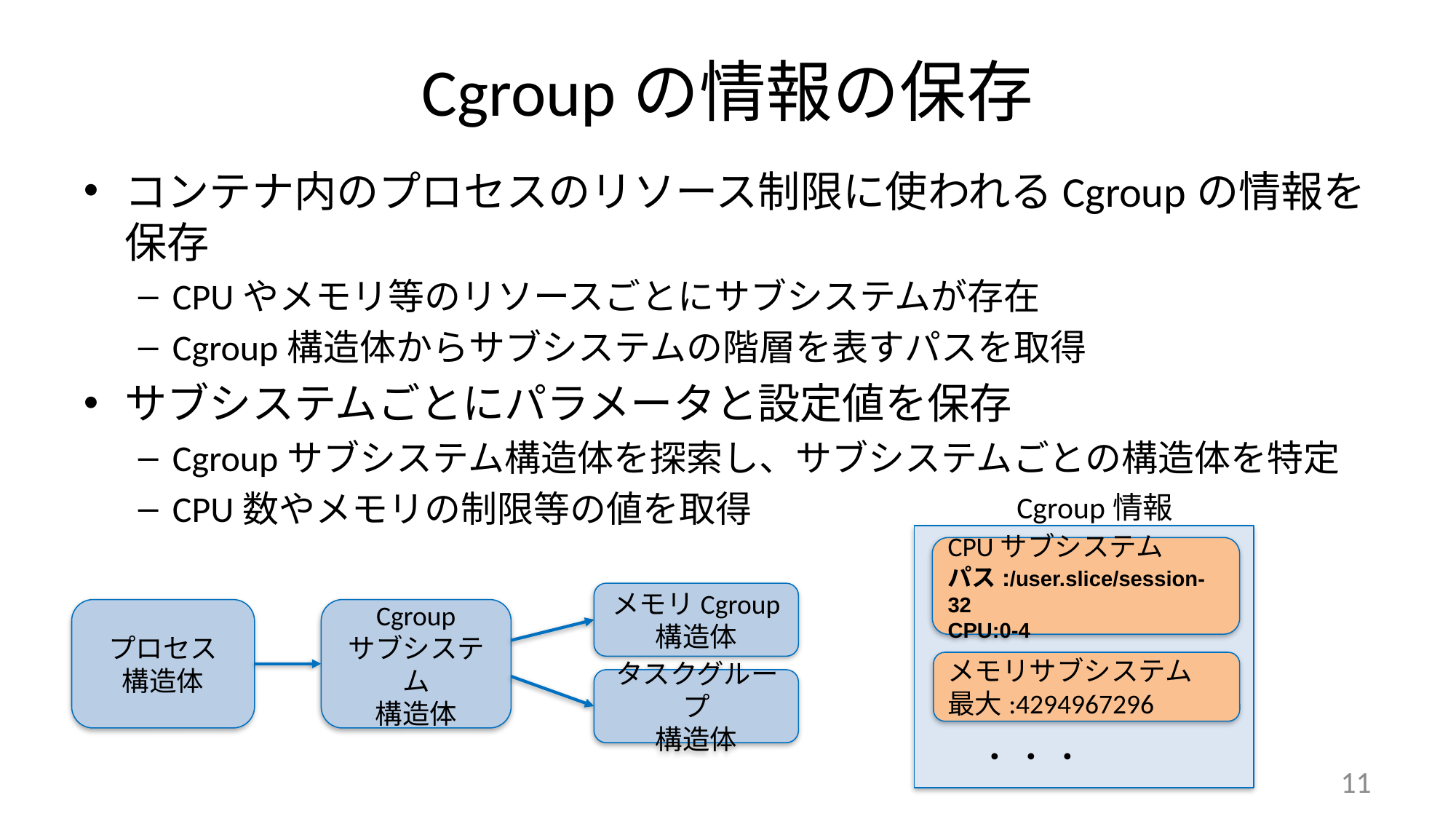

# Cgroupの情報の保存
コンテナ内のプロセスのリソース制限に使われるCgroupの情報を保存
CPUやメモリ等のリソースごとにサブシステムが存在
Cgroup構造体からサブシステムの階層を表すパスを取得
サブシステムごとにパラメータと設定値を保存
Cgroupサブシステム構造体を探索し、サブシステムごとの構造体を特定
CPU数やメモリの制限等の値を取得

Cgroup情報

CPUサブシステム
パス:/user.slice/session-32
CPU:0-4
メモリCgroup
構造体
Cgroup
サブシステム
構造体
プロセス
構造体
タスクグループ
構造体
メモリサブシステム
最大:4294967296
・・・
11